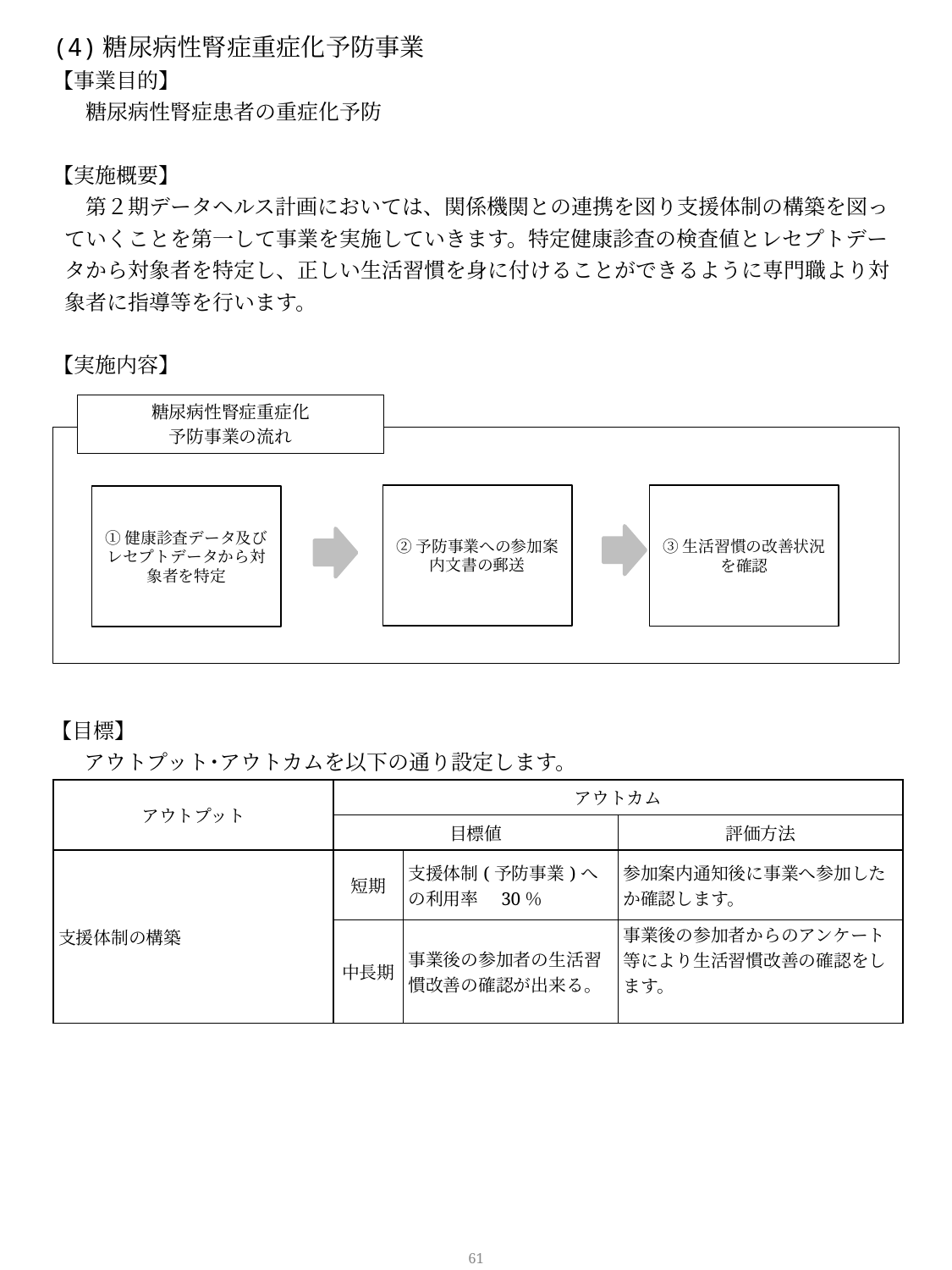

(4)糖尿病性腎症重症化予防事業
【事業目的】
　糖尿病性腎症患者の重症化予防

【実施概要】
　第２期データヘルス計画においては、関係機関との連携を図り支援体制の構築を図っていくことを第一して事業を実施していきます。特定健康診査の検査値とレセプトデータから対象者を特定し、正しい生活習慣を身に付けることができるように専門職より対象者に指導等を行います。

【実施内容】

糖尿病性腎症重症化
予防事業の流れ

②予防事業への参加案内文書の郵送
③生活習慣の改善状況を確認
①健康診査データ及びレセプトデータから対象者を特定

【目標】
　アウトプット･アウトカムを以下の通り設定します。
| アウトプット | アウトカム |  |  |
| --- | --- | --- | --- |
|  | 目標値 |  | 評価方法 |
| 支援体制の構築 | 短期 | 支援体制(予防事業)への利用率　30％ | 参加案内通知後に事業へ参加したか確認します。 |
|  | 中長期 | 事業後の参加者の生活習慣改善の確認が出来る。 | 事業後の参加者からのアンケート等により生活習慣改善の確認をします。 |
61